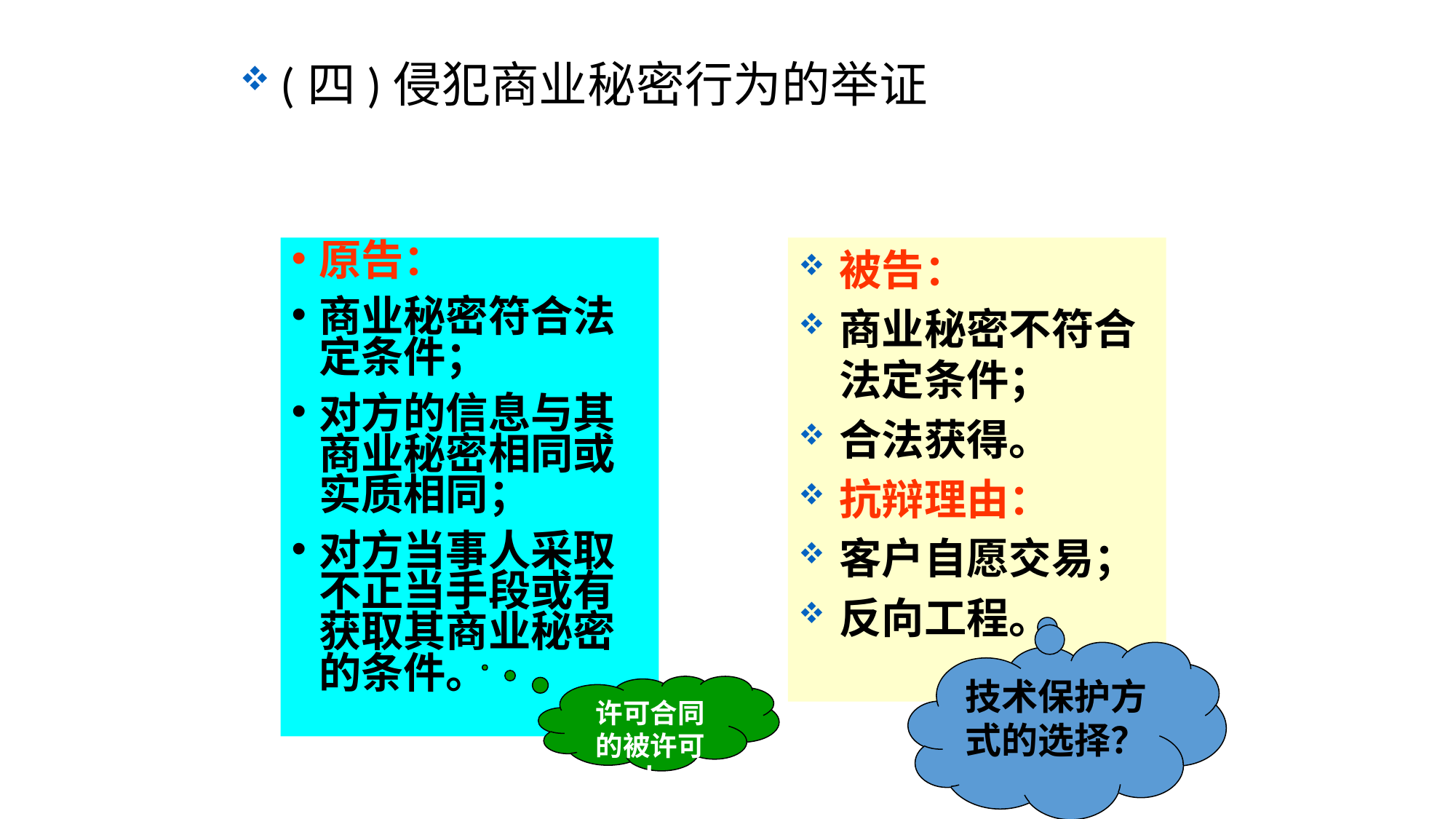

(四)侵犯商业秘密行为的举证

原告：
商业秘密符合法定条件；
对方的信息与其商业秘密相同或实质相同；
对方当事人采取不正当手段或有获取其商业秘密的条件。
被告：
商业秘密不符合法定条件；
合法获得。
抗辩理由：
客户自愿交易；
反向工程。
技术保护方式的选择？
许可合同的被许可人